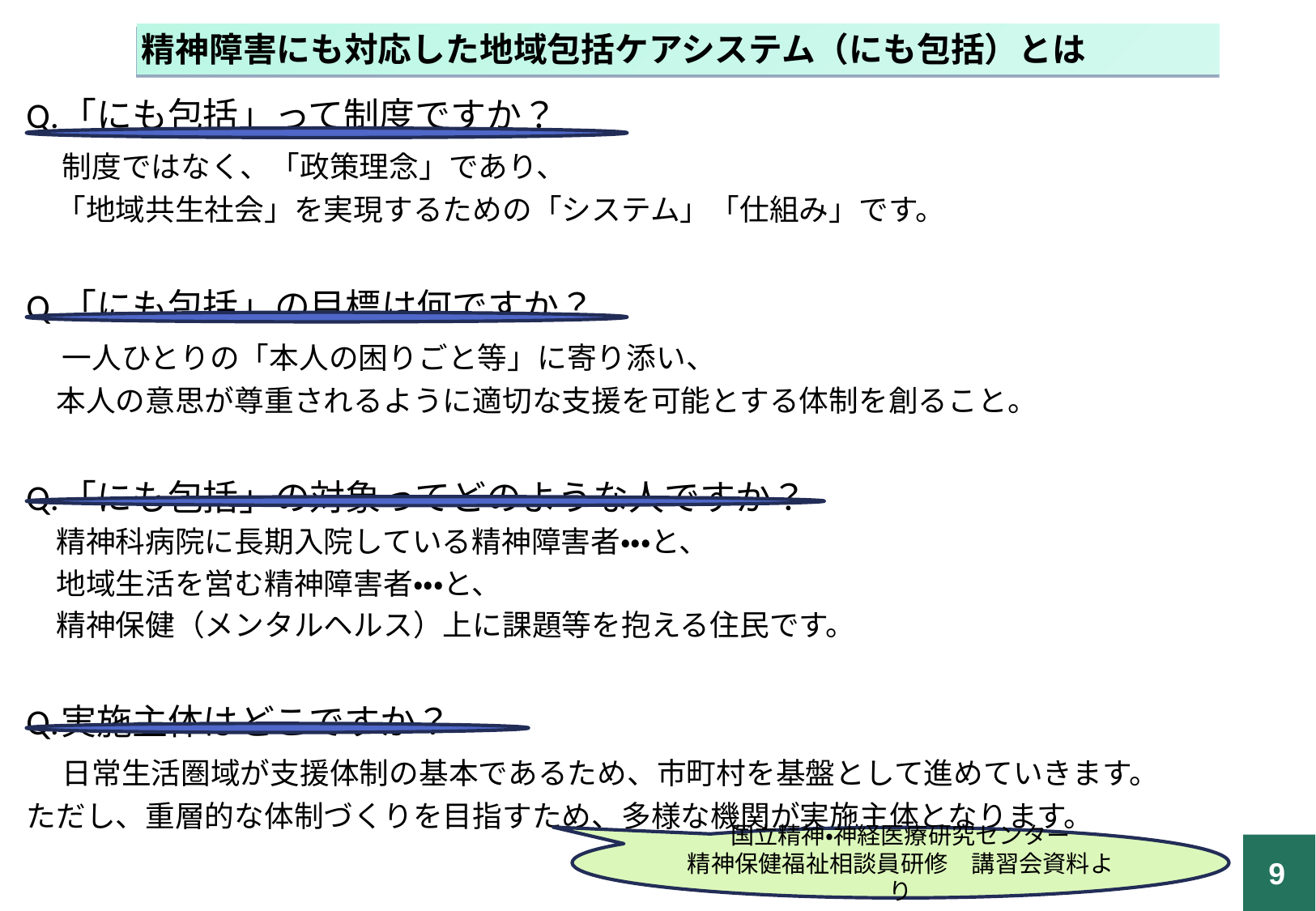

精神障害にも対応した地域包括ケアシステム（にも包括）とは

Q.「にも包括」って制度ですか？
　制度ではなく、「政策理念」であり、
　「地域共生社会」を実現するための「システム」「仕組み」です。

Q.「にも包括」の目標は何ですか？
　一人ひとりの「本人の困りごと等」に寄り添い、
　本人の意思が尊重されるように適切な支援を可能とする体制を創ること。

Q.「にも包括」の対象ってどのような人ですか？
　精神科病院に長期入院している精神障害者・・・と、
　地域生活を営む精神障害者・・・と、
　精神保健（メンタルヘルス）上に課題等を抱える住民です。

Q.実施主体はどこですか？
　日常生活圏域が支援体制の基本であるため、市町村を基盤として進めていきます。
ただし、重層的な体制づくりを目指すため、多様な機関が実施主体となります。

国立精神・神経医療研究センター
精神保健福祉相談員研修　講習会資料より
9